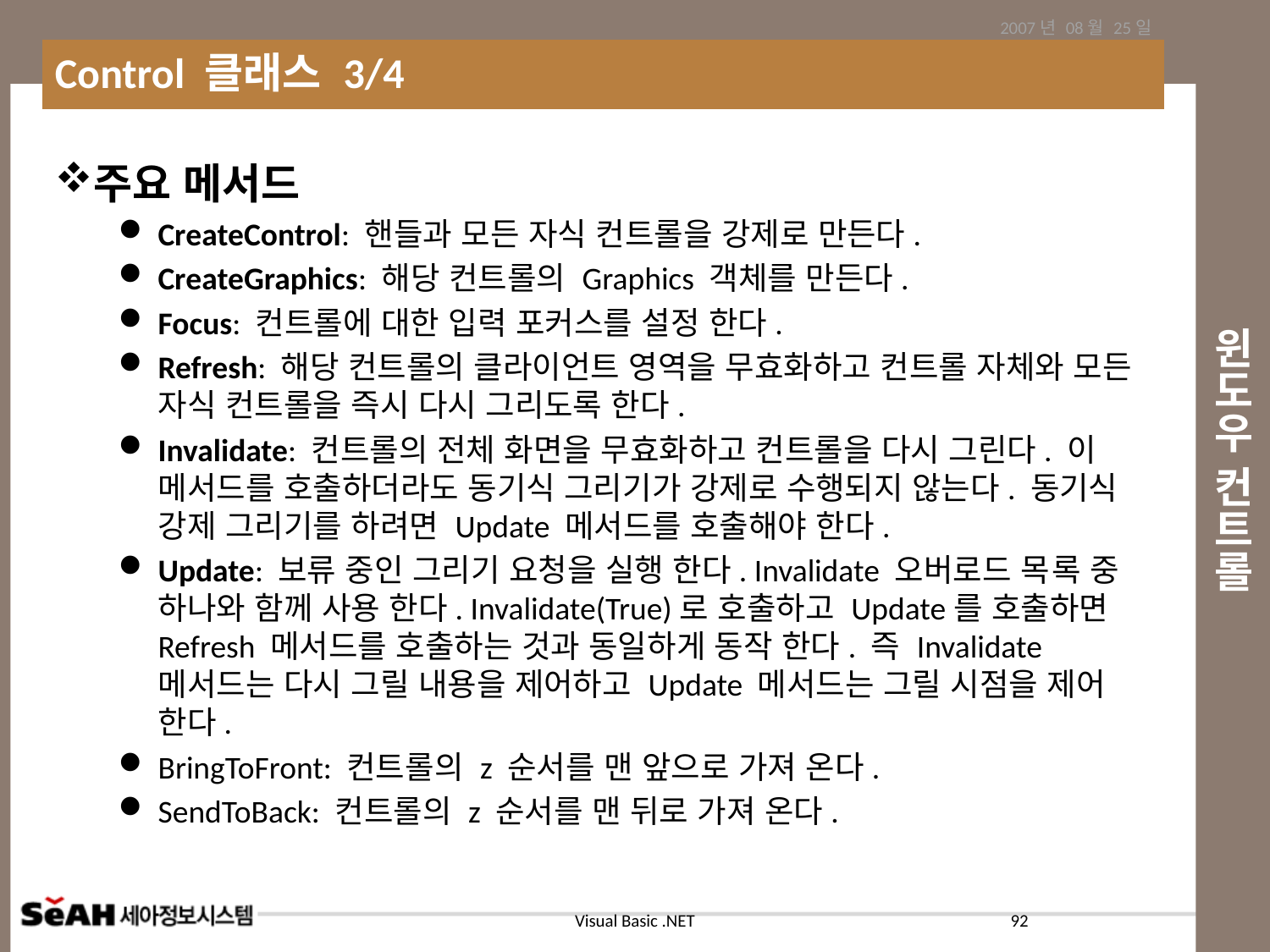

2007년 08월 25일
Control 클래스 3/4
# 윈도우 컨트롤

주요 메서드
CreateControl: 핸들과 모든 자식 컨트롤을 강제로 만든다.
CreateGraphics: 해당 컨트롤의 Graphics 객체를 만든다.
Focus: 컨트롤에 대한 입력 포커스를 설정 한다.
Refresh: 해당 컨트롤의 클라이언트 영역을 무효화하고 컨트롤 자체와 모든 자식 컨트롤을 즉시 다시 그리도록 한다.
Invalidate: 컨트롤의 전체 화면을 무효화하고 컨트롤을 다시 그린다. 이 메서드를 호출하더라도 동기식 그리기가 강제로 수행되지 않는다. 동기식 강제 그리기를 하려면 Update 메서드를 호출해야 한다.
Update: 보류 중인 그리기 요청을 실행 한다. Invalidate 오버로드 목록 중 하나와 함께 사용 한다. Invalidate(True)로 호출하고 Update를 호출하면 Refresh 메서드를 호출하는 것과 동일하게 동작 한다. 즉 Invalidate 메서드는 다시 그릴 내용을 제어하고 Update 메서드는 그릴 시점을 제어 한다.
BringToFront: 컨트롤의 z 순서를 맨 앞으로 가져 온다.
SendToBack: 컨트롤의 z 순서를 맨 뒤로 가져 온다.
92
Visual Basic .NET